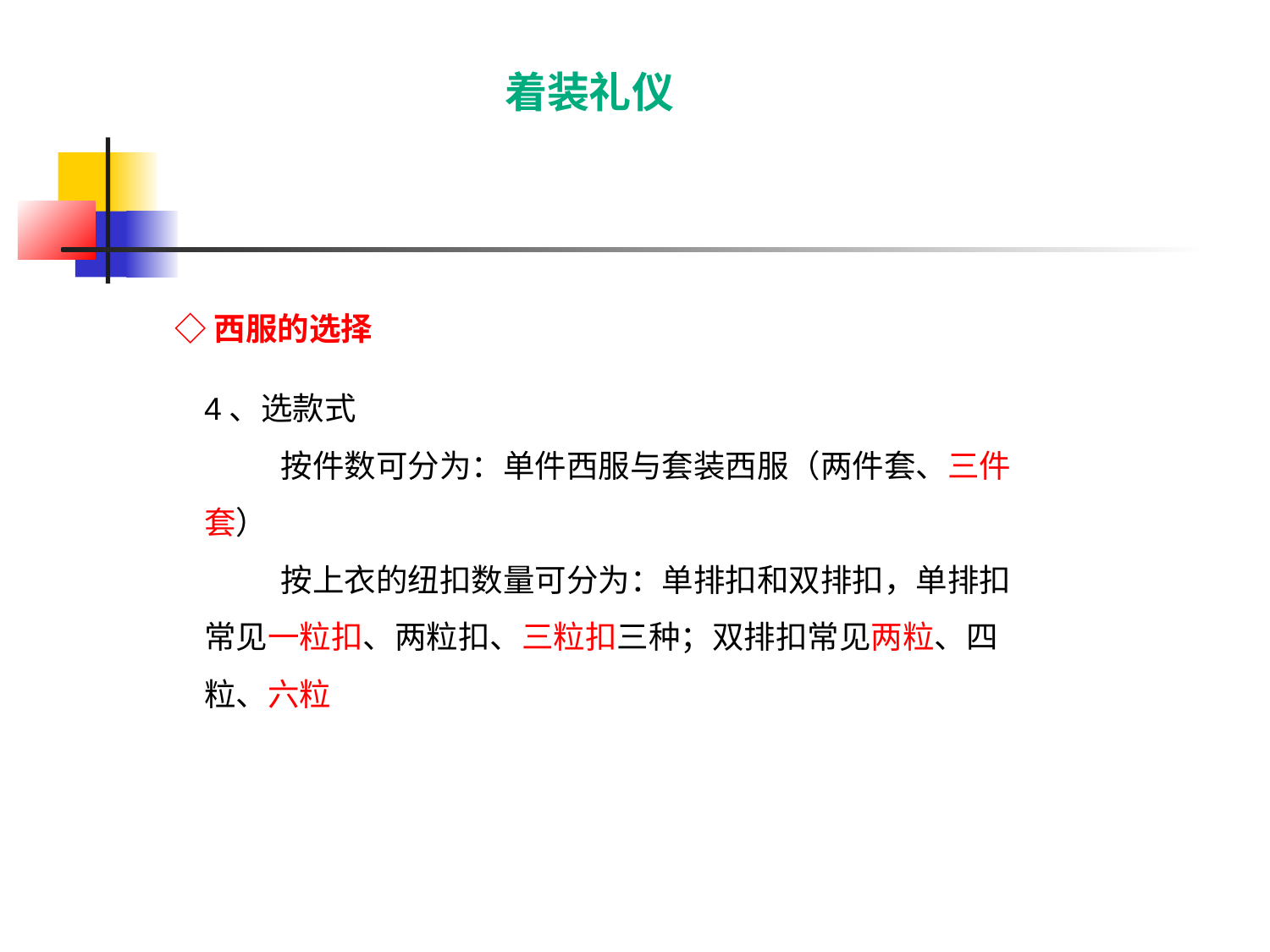

着装礼仪
# ◇西服的选择
4、选款式
   按件数可分为：单件西服与套装西服（两件套、三件套）
   按上衣的纽扣数量可分为：单排扣和双排扣，单排扣常见一粒扣、两粒扣、三粒扣三种；双排扣常见两粒、四粒、六粒